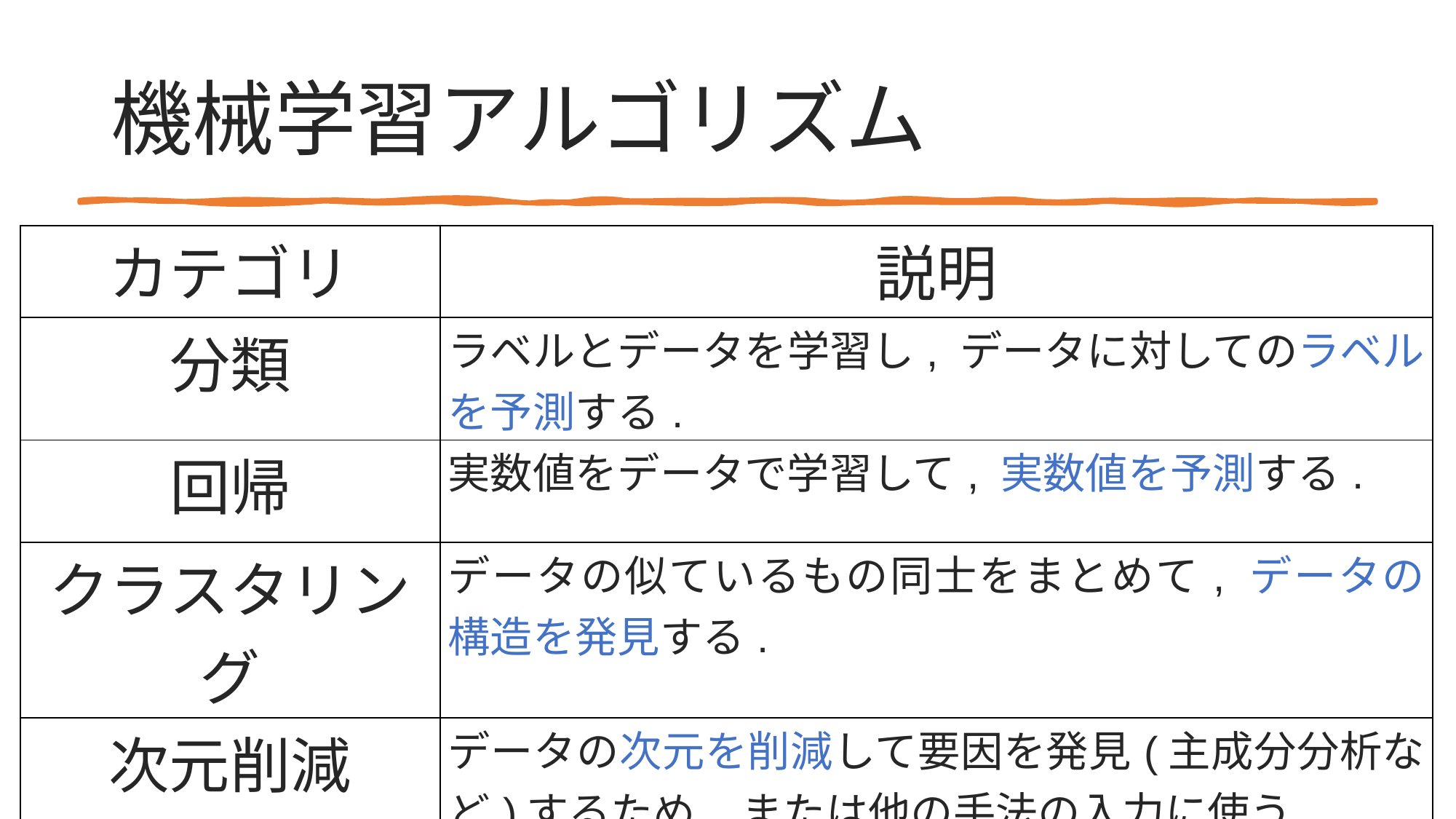

# 機械学習アルゴリズム

| カテゴリ | 説明 |
| --- | --- |
| 分類 | ラベルとデータを学習し, データに対してのラベルを予測する. |
| 回帰 | 実数値をデータで学習して, 実数値を予測する. |
| クラスタリング | データの似ているもの同士をまとめて, データの構造を発見する. |
| 次元削減 | データの次元を削減して要因を発見(主成分分析など)するため, または他の手法の入力に使う. |